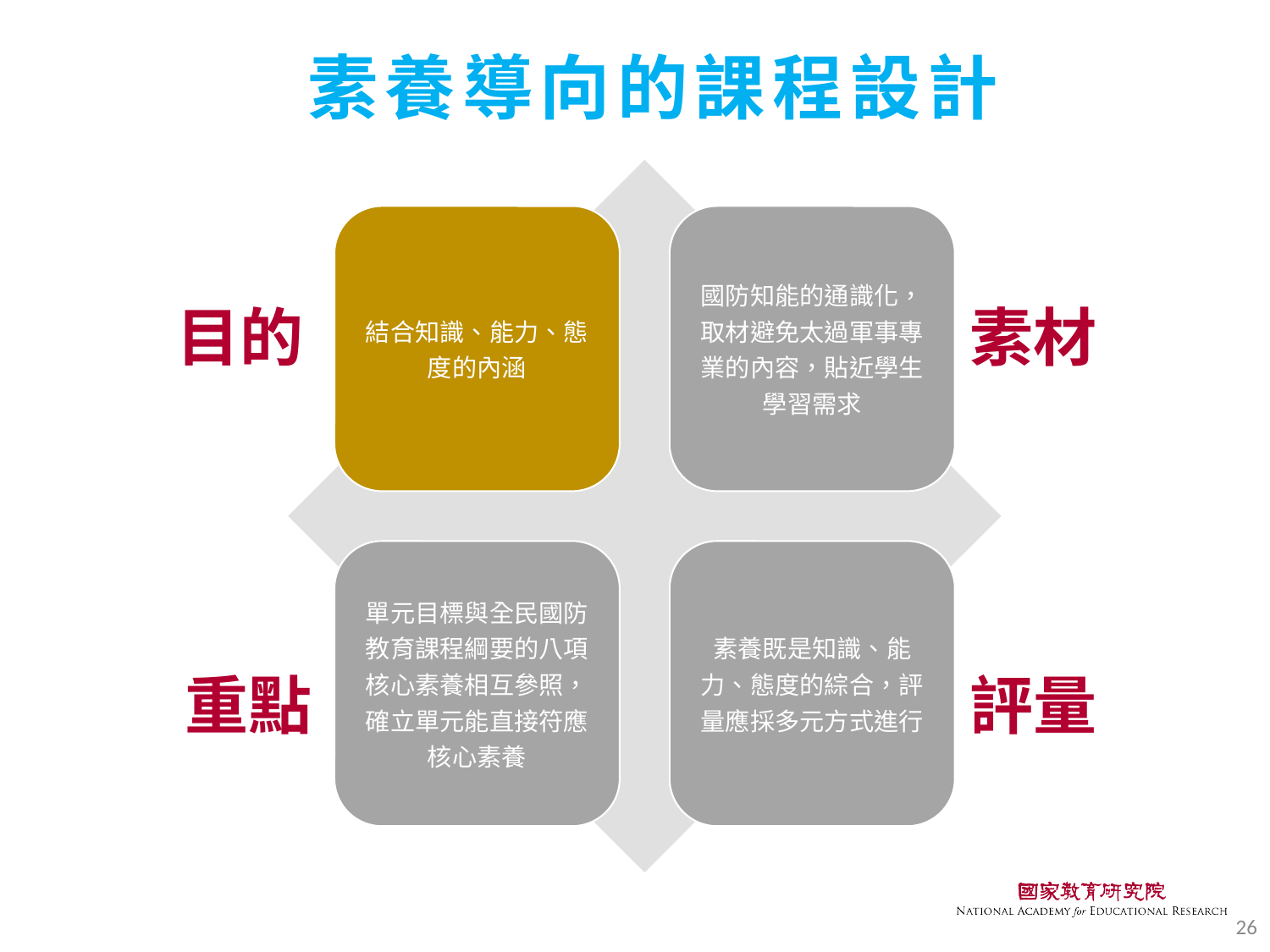

# 素養導向的課程設計
結合知識、能力、態度的內涵
國防知能的通識化，取材避免太過軍事專業的內容，貼近學生學習需求
單元目標與全民國防教育課程綱要的八項核心素養相互參照，確立單元能直接符應核心素養
素養既是知識、能力、態度的綜合，評量應採多元方式進行
目的
素材
重點
評量
26